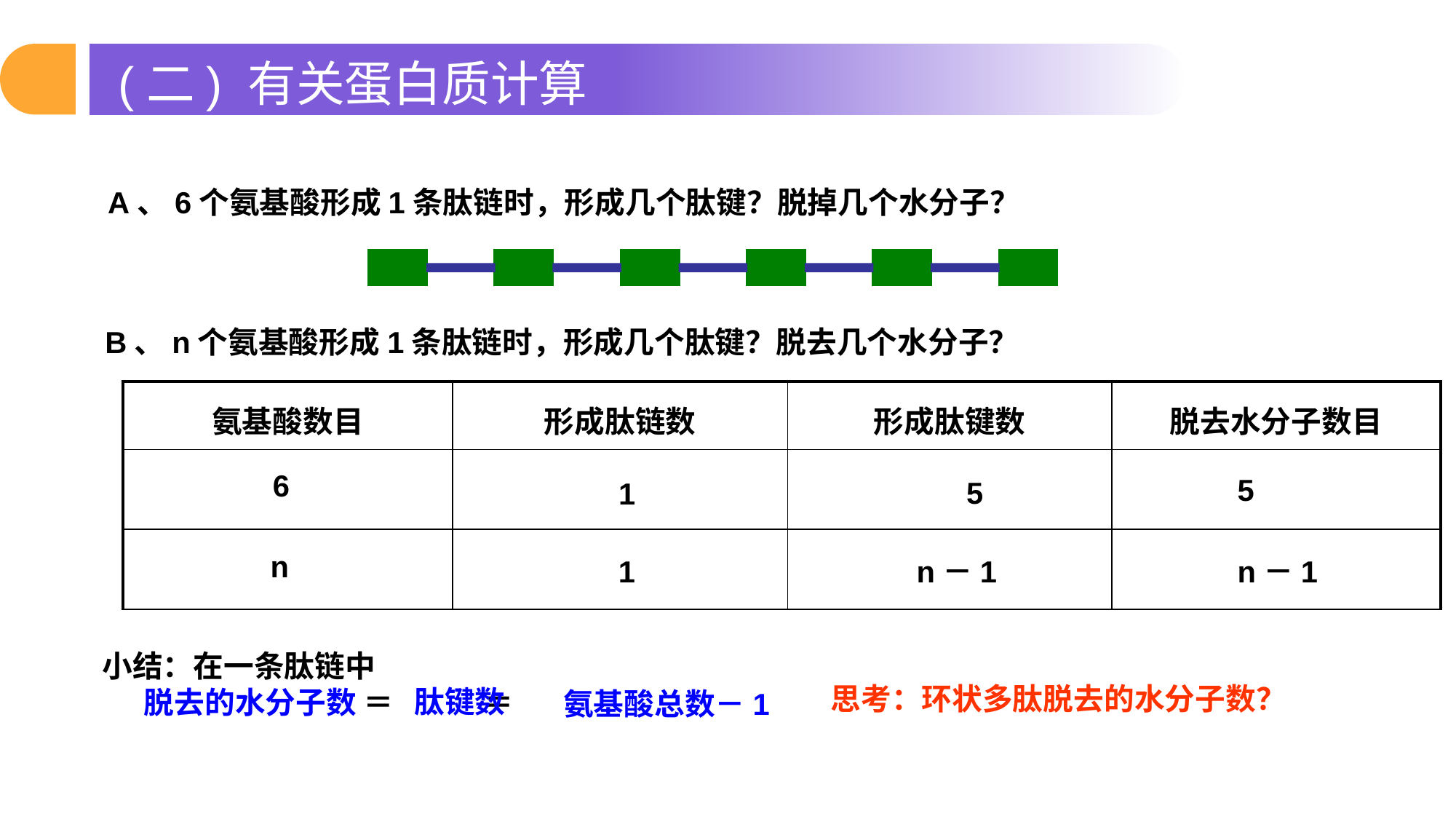

(二) 有关蛋白质计算
A、6个氨基酸形成1条肽链时，形成几个肽键？脱掉几个水分子？

B、n个氨基酸形成1条肽链时，形成几个肽键？脱去几个水分子？
| 氨基酸数目 | 形成肽链数 | 形成肽键数 | 脱去水分子数目 |
| --- | --- | --- | --- |
|  |  |  |  |
|  |  |  |  |
6
5
5
1
n
1
n－1
n－1
小结：在一条肽链中
     脱去的水分子数 ＝             ＝
思考：环状多肽脱去的水分子数？
肽键数
氨基酸总数－1